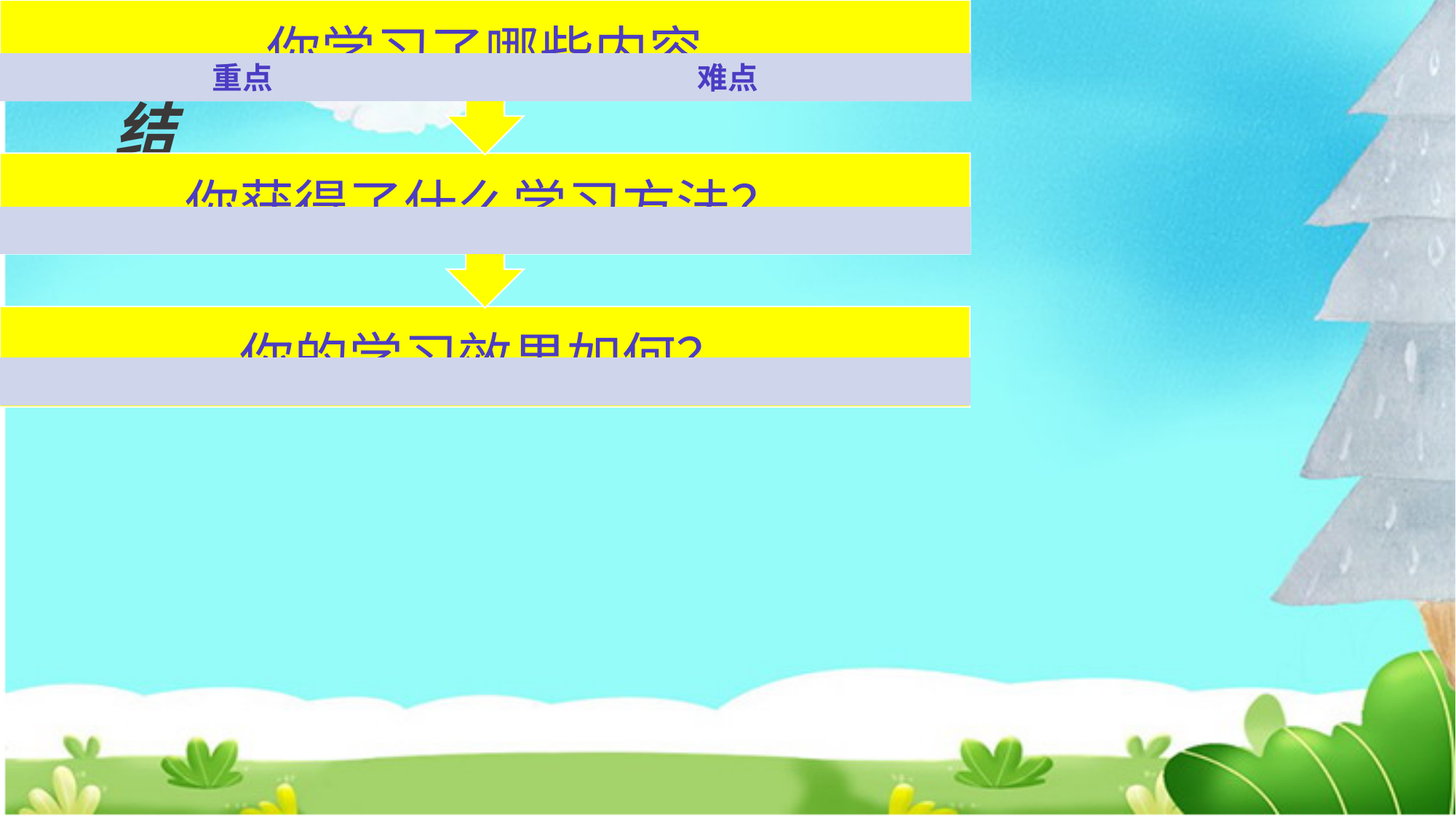

归纳小结
你的学习效果如何？

你获得了什么学习方法？

你学习了哪些内容
重点
难点